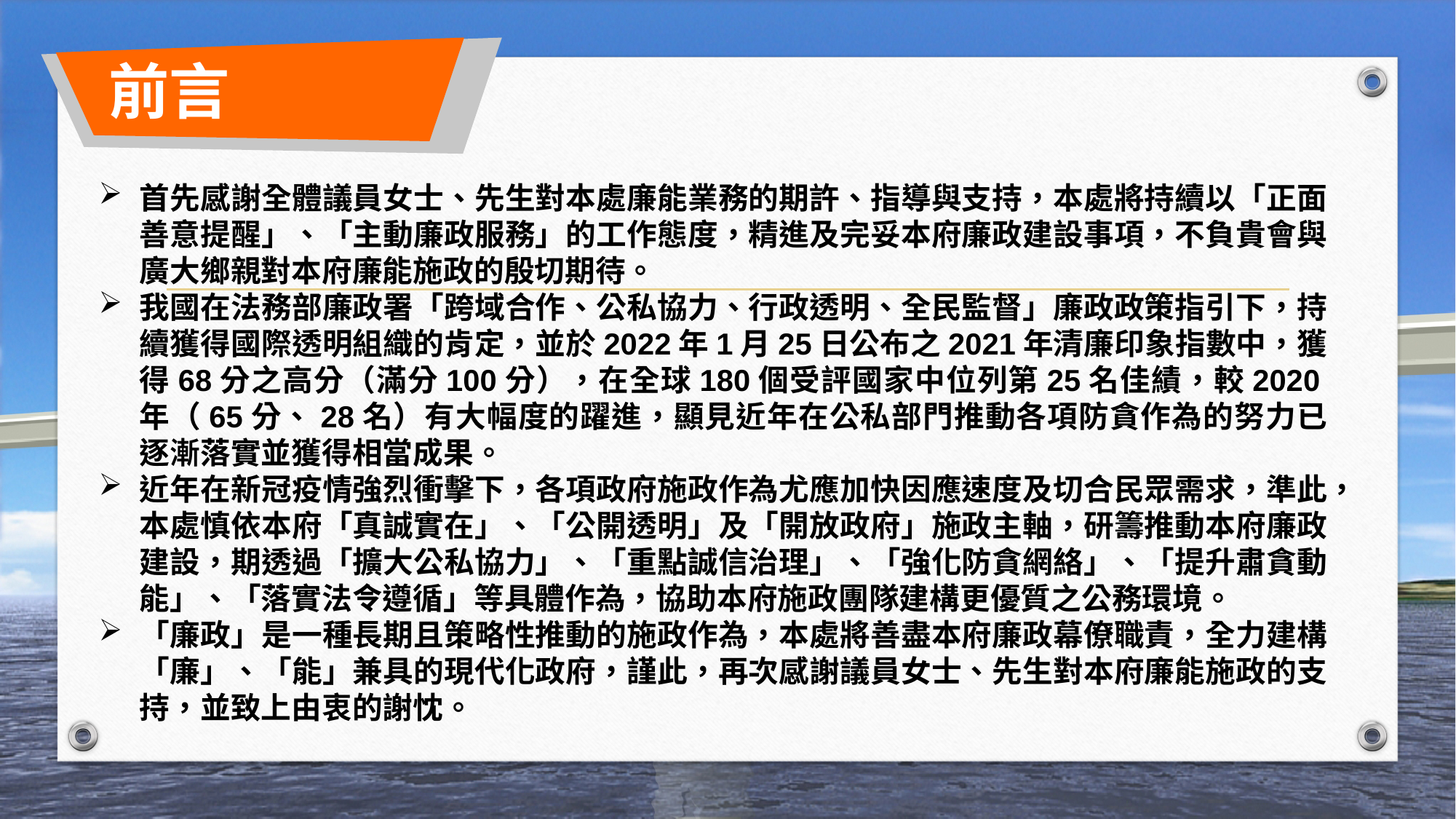

前言
首先感謝全體議員女士、先生對本處廉能業務的期許、指導與支持，本處將持續以「正面善意提醒」、「主動廉政服務」的工作態度，精進及完妥本府廉政建設事項，不負貴會與廣大鄉親對本府廉能施政的殷切期待。
我國在法務部廉政署「跨域合作、公私協力、行政透明、全民監督」廉政政策指引下，持續獲得國際透明組織的肯定，並於2022年1月25日公布之2021年清廉印象指數中，獲得68分之高分（滿分100分），在全球180個受評國家中位列第25名佳績，較2020年（65分、28名）有大幅度的躍進，顯見近年在公私部門推動各項防貪作為的努力已逐漸落實並獲得相當成果。
近年在新冠疫情強烈衝擊下，各項政府施政作為尤應加快因應速度及切合民眾需求，準此，本處慎依本府「真誠實在」、「公開透明」及「開放政府」施政主軸，研籌推動本府廉政建設，期透過「擴大公私協力」、「重點誠信治理」、「強化防貪網絡」、「提升肅貪動能」、「落實法令遵循」等具體作為，協助本府施政團隊建構更優質之公務環境。
「廉政」是一種長期且策略性推動的施政作為，本處將善盡本府廉政幕僚職責，全力建構「廉」、「能」兼具的現代化政府，謹此，再次感謝議員女士、先生對本府廉能施政的支持，並致上由衷的謝忱。